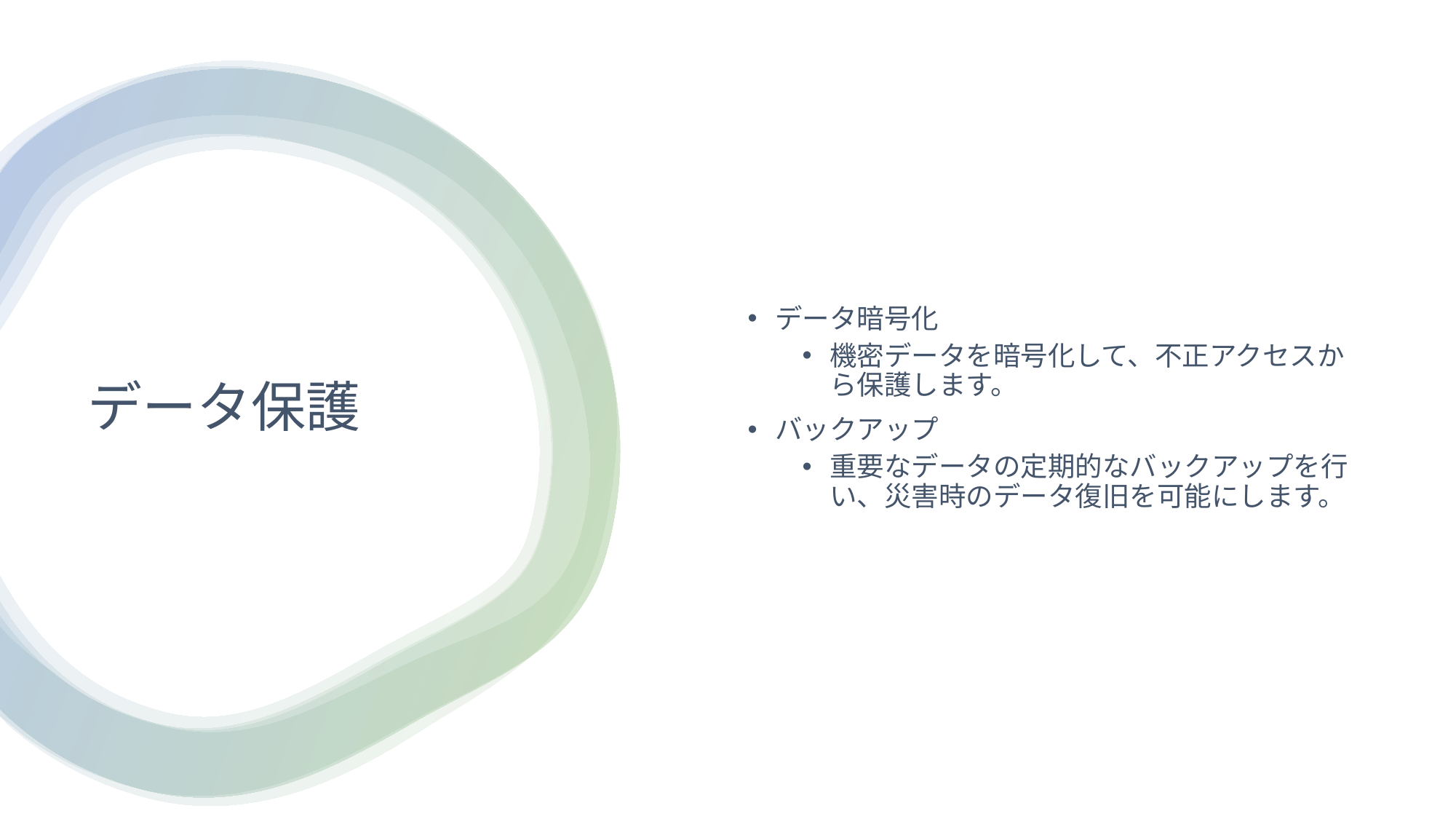

データ暗号化
機密データを暗号化して、不正アクセスから保護します。
バックアップ
重要なデータの定期的なバックアップを行い、災害時のデータ復旧を可能にします。
# データ保護